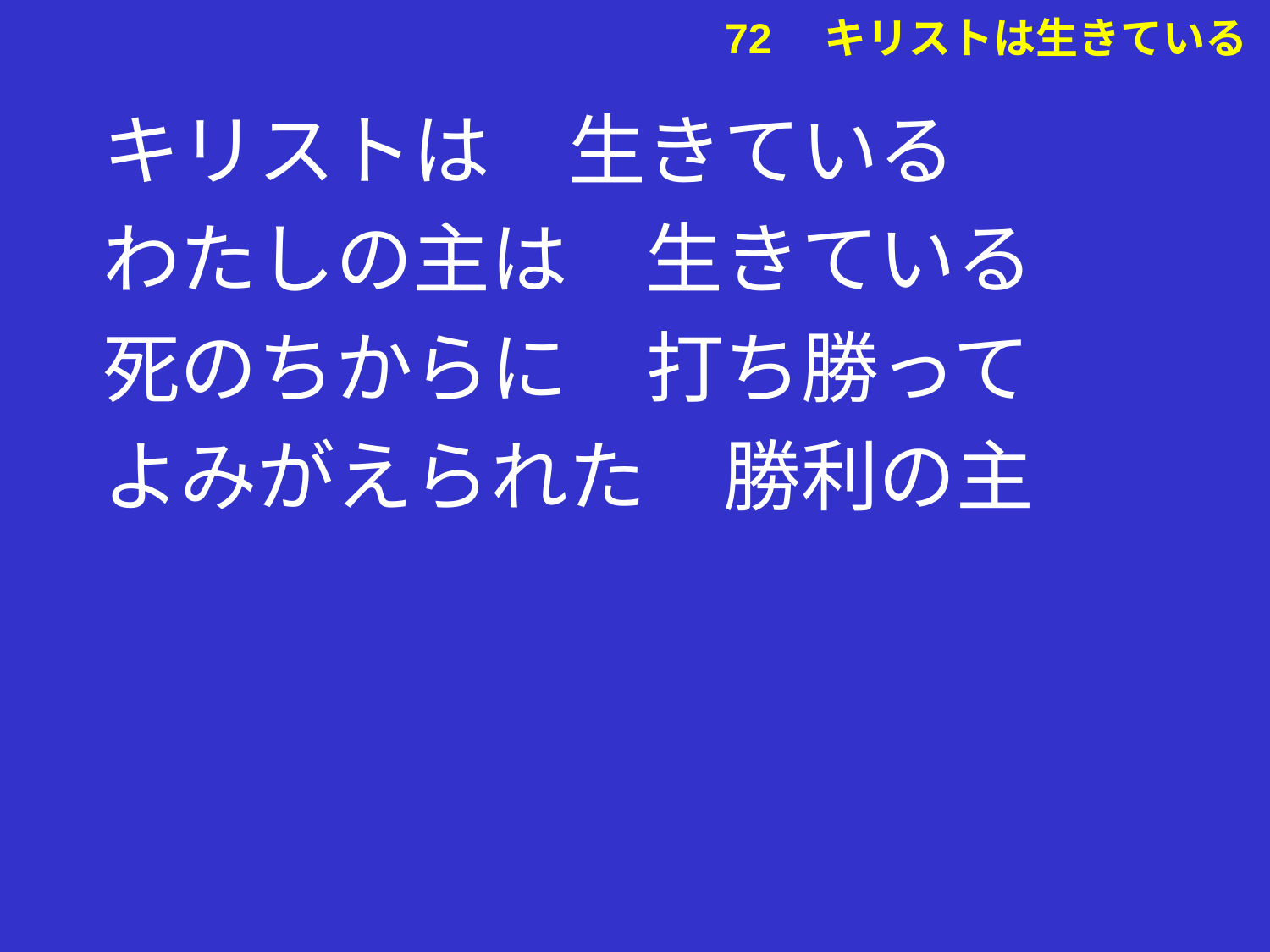

キリストは　生きている
わたしの主は　生きている
死のちからに　打ち勝って
よみがえられた　勝利の主

# 72　キリストは生きている